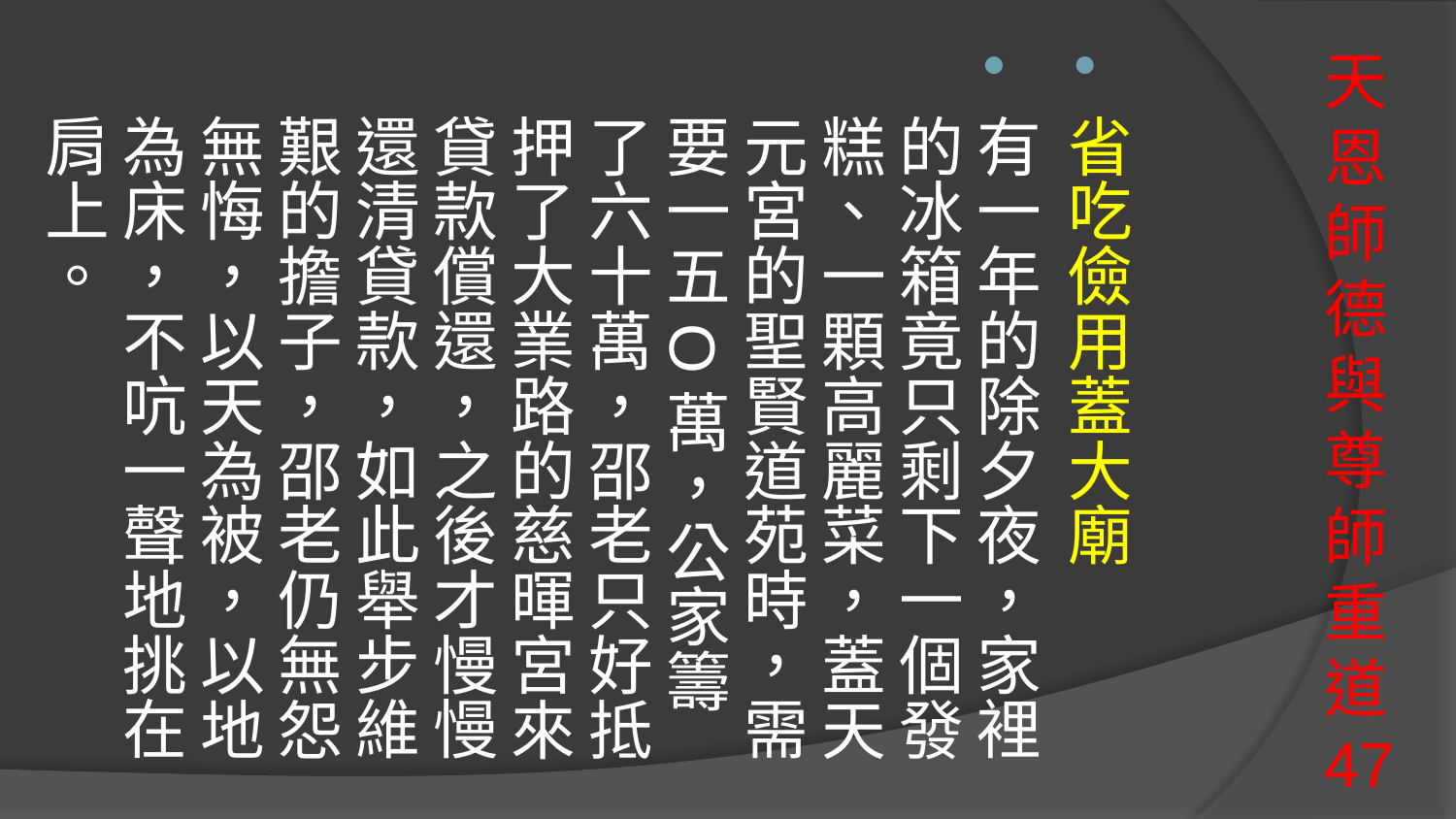

# 天恩師德與尊師重道 47
省吃儉用蓋大廟
有一年的除夕夜，家裡的冰箱竟只剩下一個發糕、一顆高麗菜，蓋天元宮的聖賢道苑時，需要一五O萬，公家籌了六十萬，邵老只好抵押了大業路的慈暉宮來貸款償還，之後才慢慢還清貸款，如此舉步維艱的擔子，邵老仍無怨無悔，以天為被，以地為床，不吭一聲地挑在肩上。